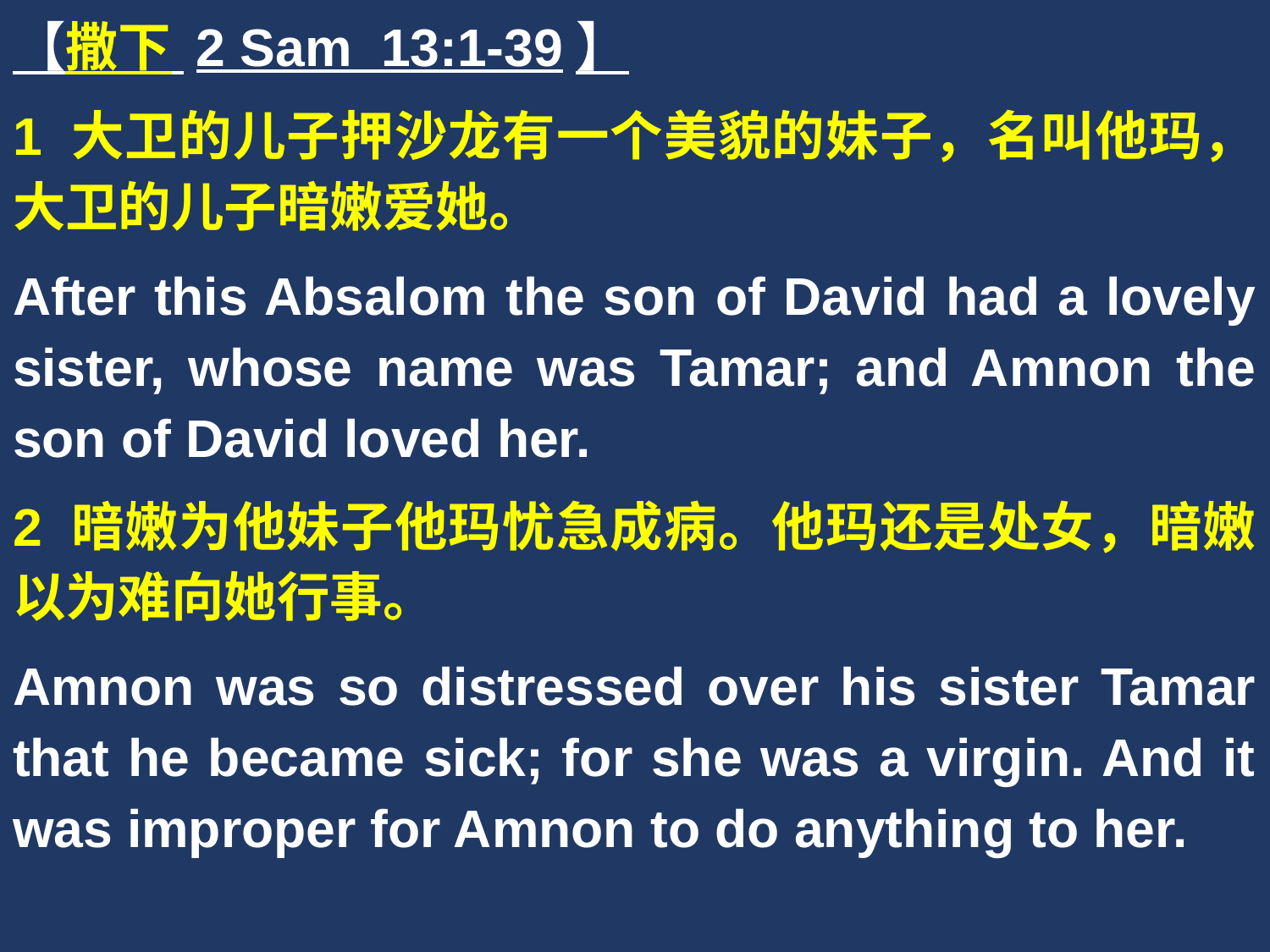

【撒下 2 Sam  13:1-39】
1 大卫的儿子押沙龙有一个美貌的妹子，名叫他玛，大卫的儿子暗嫩爱她。
After this Absalom the son of David had a lovely sister, whose name was Tamar; and Amnon the son of David loved her.
2 暗嫩为他妹子他玛忧急成病。他玛还是处女，暗嫩以为难向她行事。
Amnon was so distressed over his sister Tamar that he became sick; for she was a virgin. And it was improper for Amnon to do anything to her.